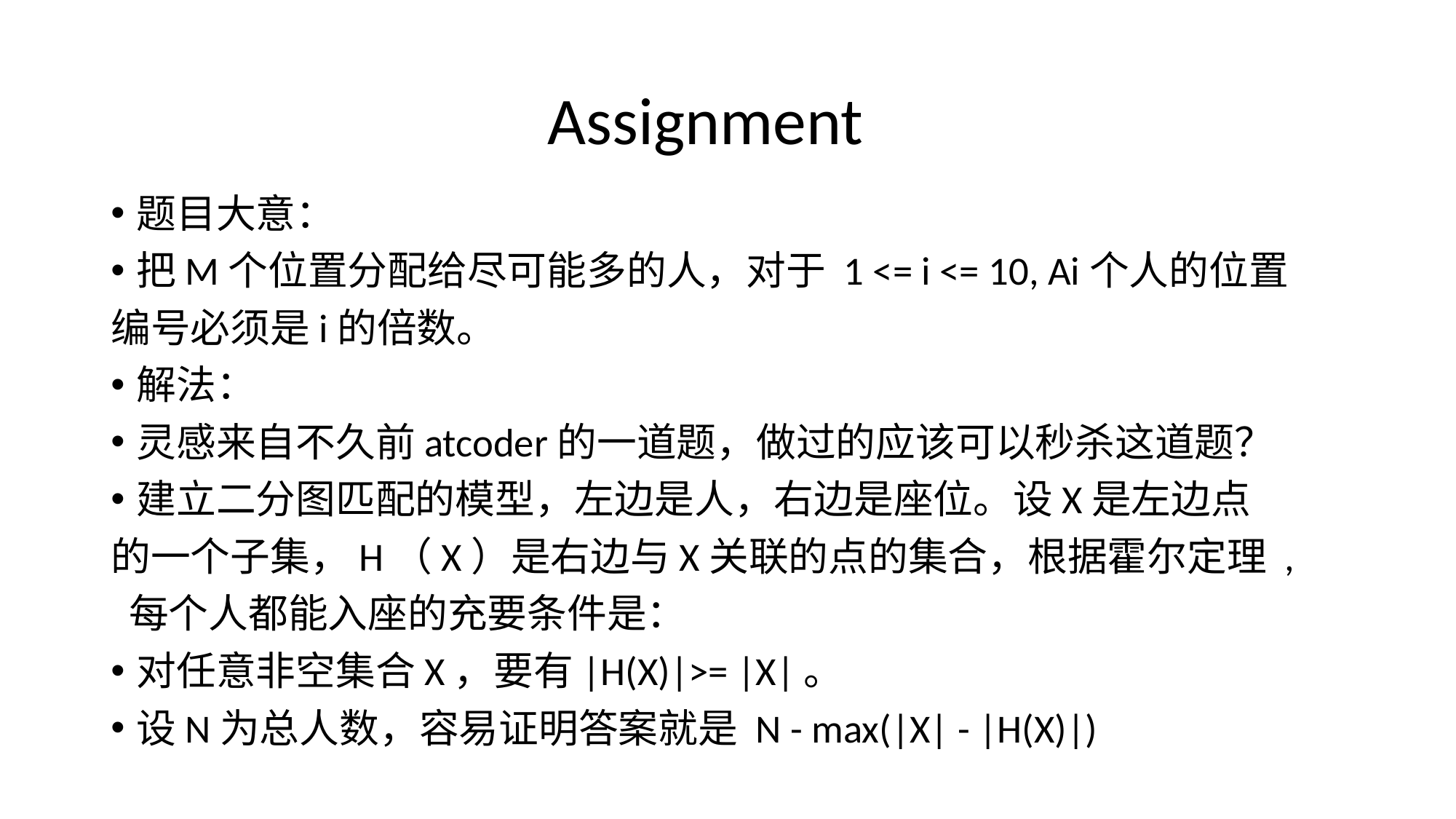

# Assignment
题目大意：
把M个位置分配给尽可能多的人，对于 1 <= i <= 10, Ai个人的位置
编号必须是i的倍数。
解法：
灵感来自不久前atcoder的一道题，做过的应该可以秒杀这道题？
建立二分图匹配的模型，左边是人，右边是座位。设X是左边点
的一个子集，H（X）是右边与X关联的点的集合，根据霍尔定理 ,
 每个人都能入座的充要条件是：
对任意非空集合X，要有|H(X)|>= |X|。
设N为总人数，容易证明答案就是 N - max(|X| - |H(X)|)